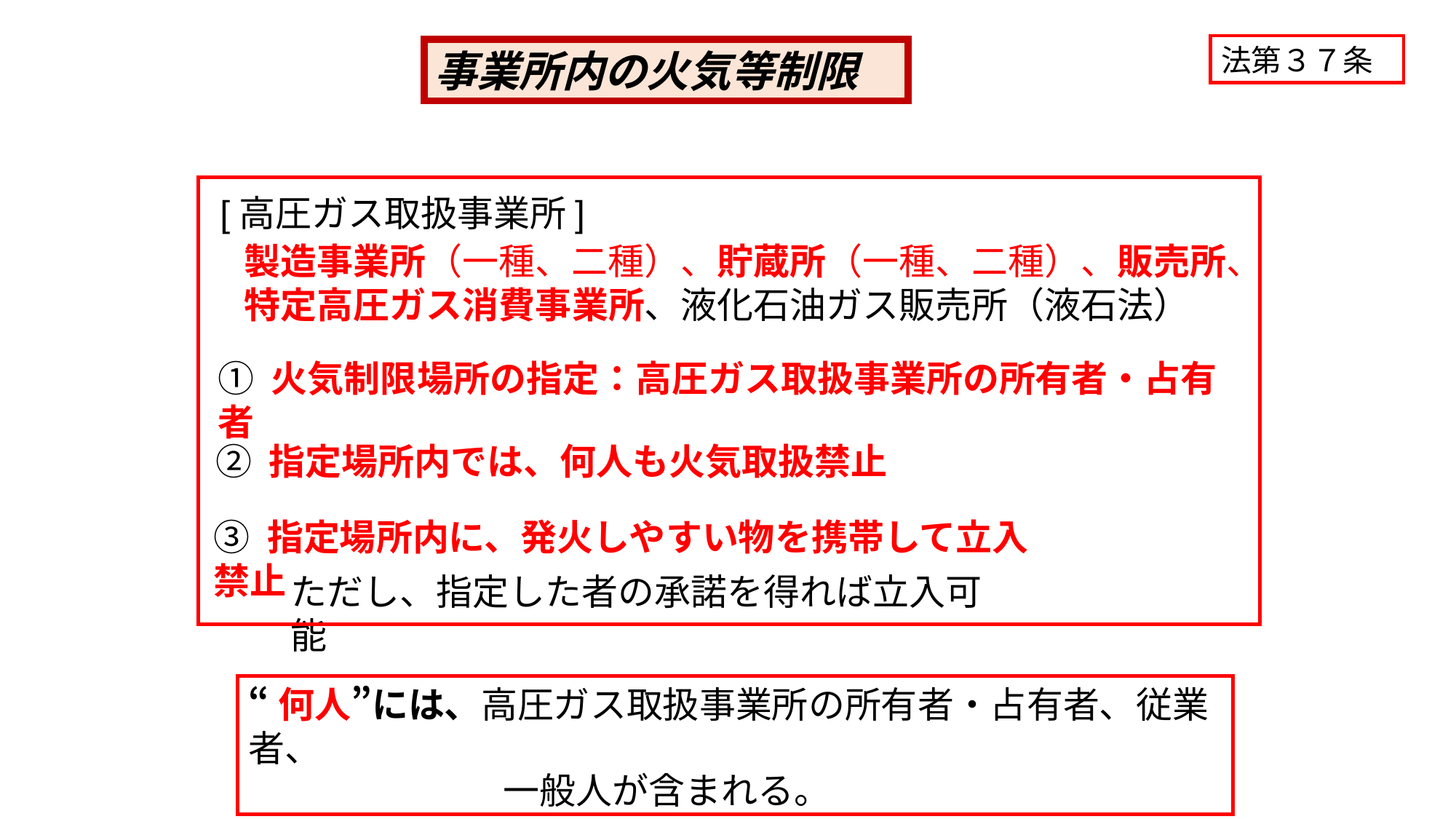

法第３７条
事業所内の火気等制限

[高圧ガス取扱事業所]
製造事業所（一種、二種）、貯蔵所（一種、二種）、販売所、特定高圧ガス消費事業所、液化石油ガス販売所（液石法）
① 火気制限場所の指定：高圧ガス取扱事業所の所有者・占有者
② 指定場所内では、何人も火気取扱禁止
③ 指定場所内に、発火しやすい物を携帯して立入禁止
ただし、指定した者の承諾を得れば立入可能
“何人”には、高圧ガス取扱事業所の所有者・占有者、従業者、
　　　　　　　一般人が含まれる。